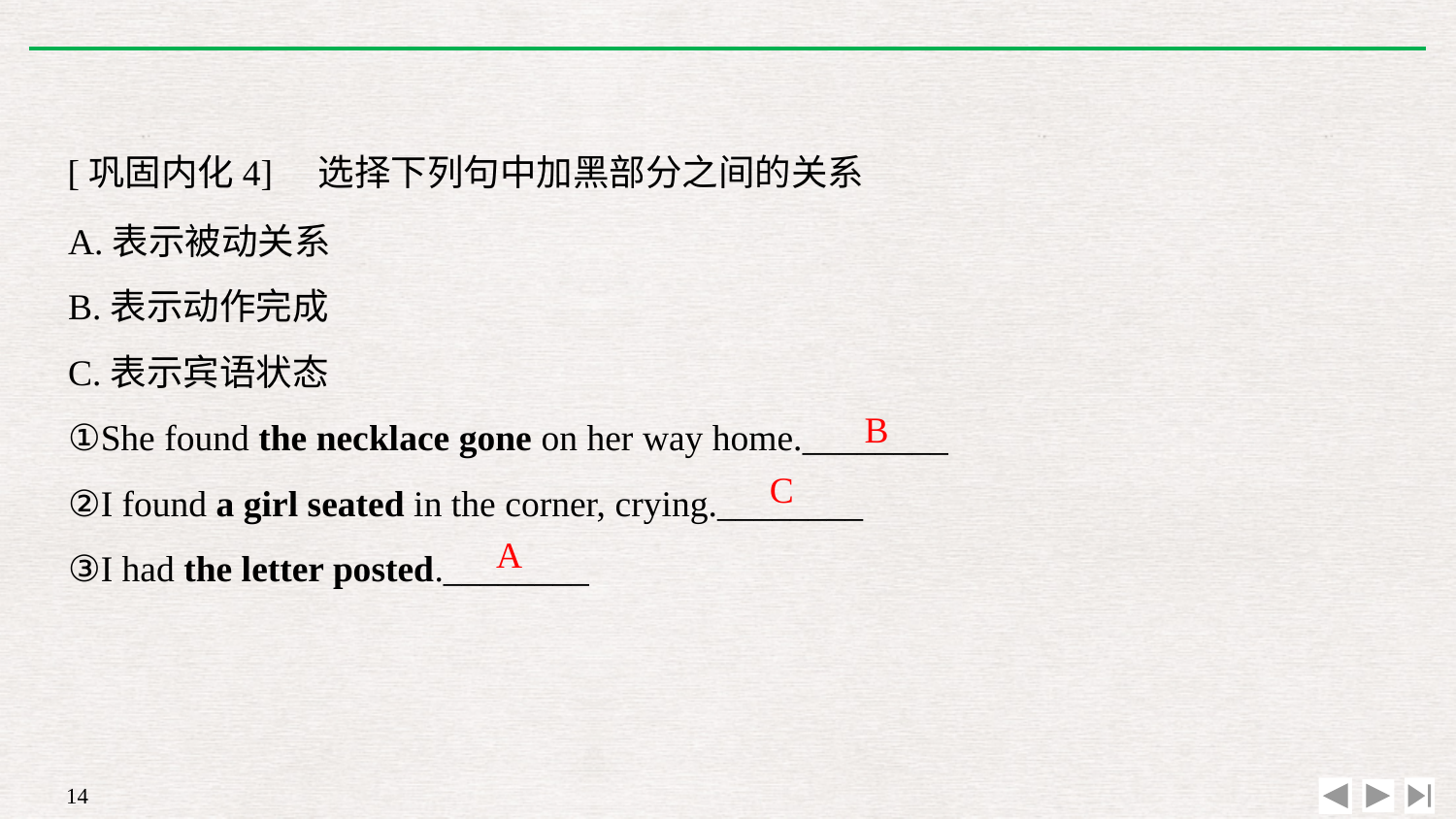

[巩固内化4]　选择下列句中加黑部分之间的关系
A.表示被动关系
B.表示动作完成
C.表示宾语状态
①She found the necklace gone on her way home.________
②I found a girl seated in the corner, crying.________
③I had the letter posted.________
B
C
A